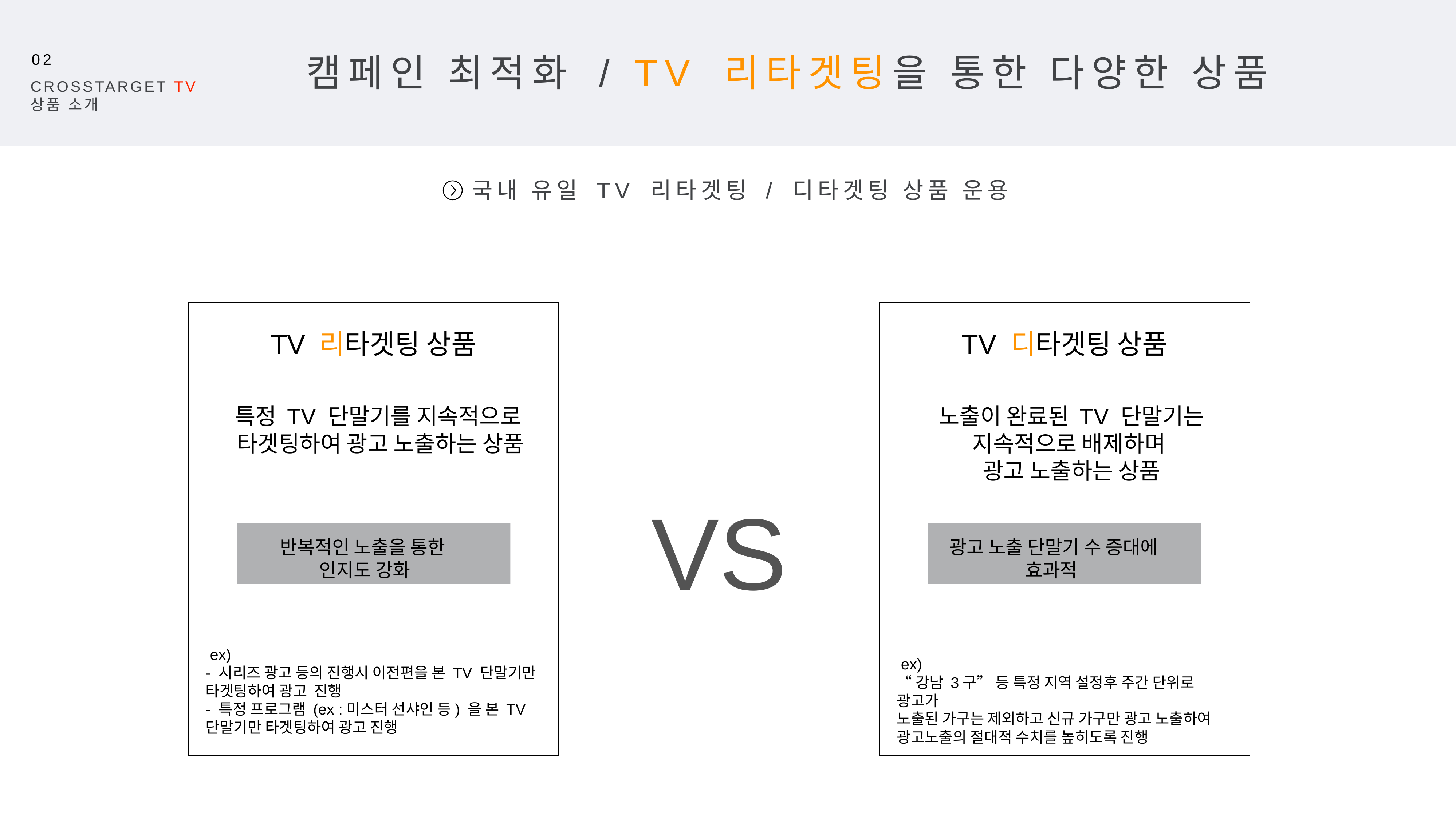

13
캠페인 최적화 / TV 리타겟팅을 통한 다양한 상품
02
CROSSTARGET TV
상품 소개
국내 유일 TV 리타겟팅 / 디타겟팅 상품 운용

TV 리타겟팅 상품
TV 디타겟팅 상품
특정 TV 단말기를 지속적으로
타겟팅하여 광고 노출하는 상품
노출이 완료된 TV 단말기는
지속적으로 배제하며
광고 노출하는 상품
VS

반복적인 노출을 통한
인지도 강화

광고 노출 단말기 수 증대에
효과적

 ex)
- 시리즈 광고 등의 진행시 이전편을 본 TV 단말기만
타겟팅하여 광고  진행
- 특정 프로그램 (ex :미스터 선샤인 등) 을 본 TV 단말기만 타겟팅하여 광고 진행
 ex)
“강남 3구” 등 특정 지역 설정후 주간 단위로 광고가
노출된 가구는 제외하고 신규 가구만 광고 노출하여  광고노출의 절대적 수치를 높히도록 진행